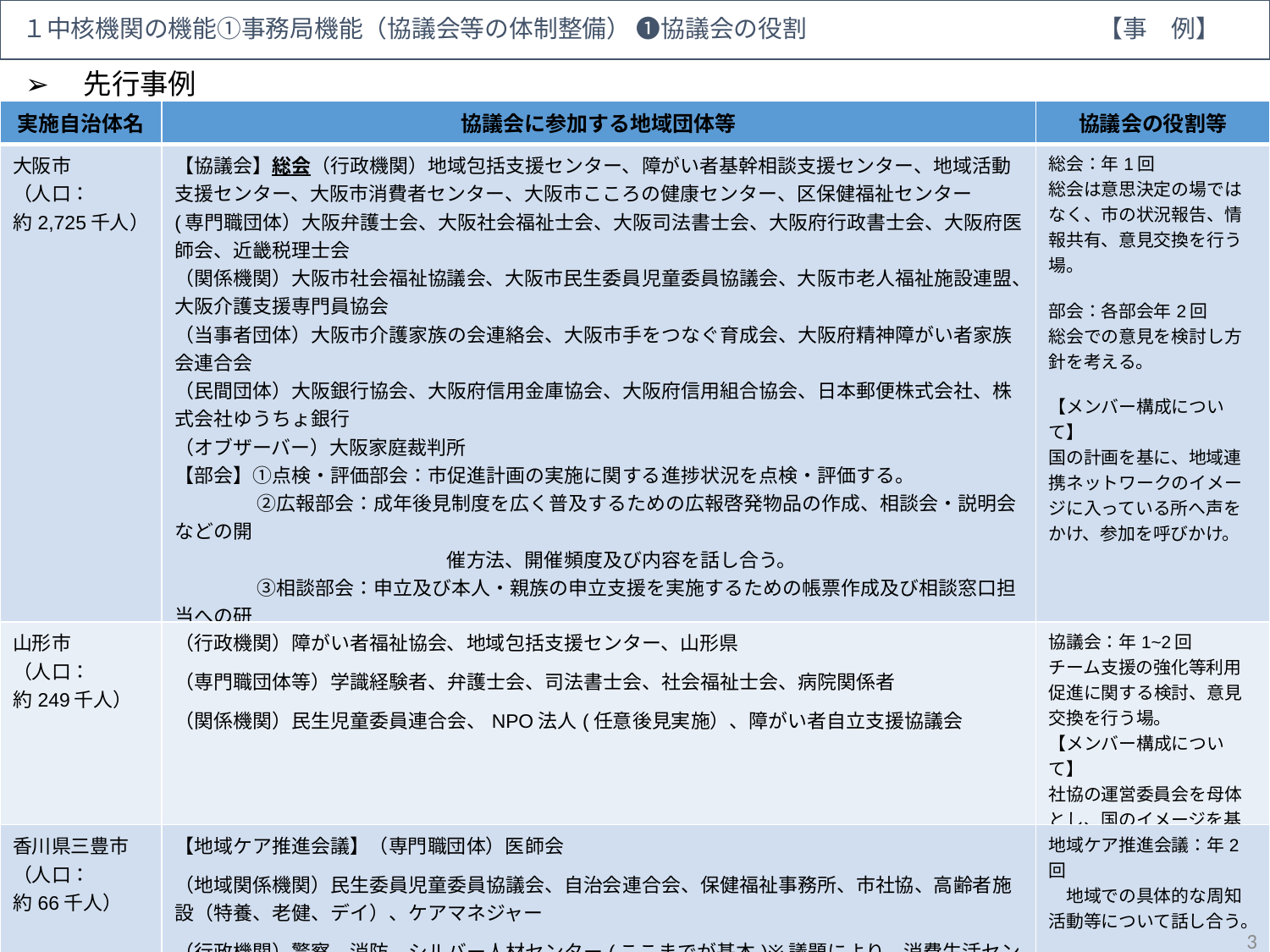

１中核機関の機能①事務局機能（協議会等の体制整備） ❶協議会の役割　　　　　　　　　　　　【事　例】
➢　先行事例
| 実施自治体名 | 協議会に参加する地域団体等 | 協議会の役割等 |
| --- | --- | --- |
| 大阪市 （人口： 約2,725千人） | 【協議会】総会（行政機関）地域包括支援センター、障がい者基幹相談支援センター、地域活動支援センター、大阪市消費者センター、大阪市こころの健康センター、区保健福祉センター (専門職団体）大阪弁護士会、大阪社会福祉士会、大阪司法書士会、大阪府行政書士会、大阪府医師会、近畿税理士会 （関係機関）大阪市社会福祉協議会、大阪市民生委員児童委員協議会、大阪市老人福祉施設連盟、大阪介護支援専門員協会 （当事者団体）大阪市介護家族の会連絡会、大阪市手をつなぐ育成会、大阪府精神障がい者家族会連合会 （民間団体）大阪銀行協会、大阪府信用金庫協会、大阪府信用組合協会、日本郵便株式会社、株式会社ゆうちょ銀行 （オブザーバー）大阪家庭裁判所 【部会】①点検・評価部会：市促進計画の実施に関する進捗状況を点検・評価する。 　　　　 ②広報部会：成年後見制度を広く普及するための広報啓発物品の作成、相談会・説明会などの開 　　　　　　　　　　　　　　催方法、開催頻度及び内容を話し合う。 　　　　 ③相談部会：申立及び本人・親族の申立支援を実施するための帳票作成及び相談窓口担当への研 　　　　　　　　　　　　　　修の実施。 　　　　 ④制度利用促進部会：日常生活自立支援事業の適切な移行検討。 　　　　 ⑤後見人支援部会：親族後見人が必要とする支援の具体的な内容の検討。 | 総会：年1回 総会は意思決定の場ではなく、市の状況報告、情報共有、意見交換を行う場。 部会：各部会年2回 総会での意見を検討し方針を考える。 【メンバー構成について】 国の計画を基に、地域連携ネットワークのイメージに入っている所へ声をかけ、参加を呼びかけ。 |
| 山形市 （人口： 約249千人） | （行政機関）障がい者福祉協会、地域包括支援センター、山形県 （専門職団体等）学識経験者、弁護士会、司法書士会、社会福祉士会、病院関係者 （関係機関）民生児童委員連合会、NPO法人(任意後見実施）、障がい者自立支援協議会 | 協議会：年1~2回 チーム支援の強化等利用促進に関する検討、意見交換を行う場。 【メンバー構成について】 社協の運営委員会を母体とし、国のイメージを基に再構成。 |
| 香川県三豊市 （人口： 約66千人） | 【地域ケア推進会議】（専門職団体）医師会 （地域関係機関）民生委員児童委員協議会、自治会連合会、保健福祉事務所、市社協、高齢者施設（特養、老健、デイ）、ケアマネジャー （行政機関）警察、消防、シルバー人材センター(ここまでが基本)※議題により、消費生活センター、弁護士　等 ※成年後見制度にかかる計画の進捗状況、検討や評価については、別途審議会を開催。 | 地域ケア推進会議：年2回　　　　　　　　　　　地域での具体的な周知活動等について話し合う。 【メンバー構成について】　　　　既存の仕組みを利用。 |

3